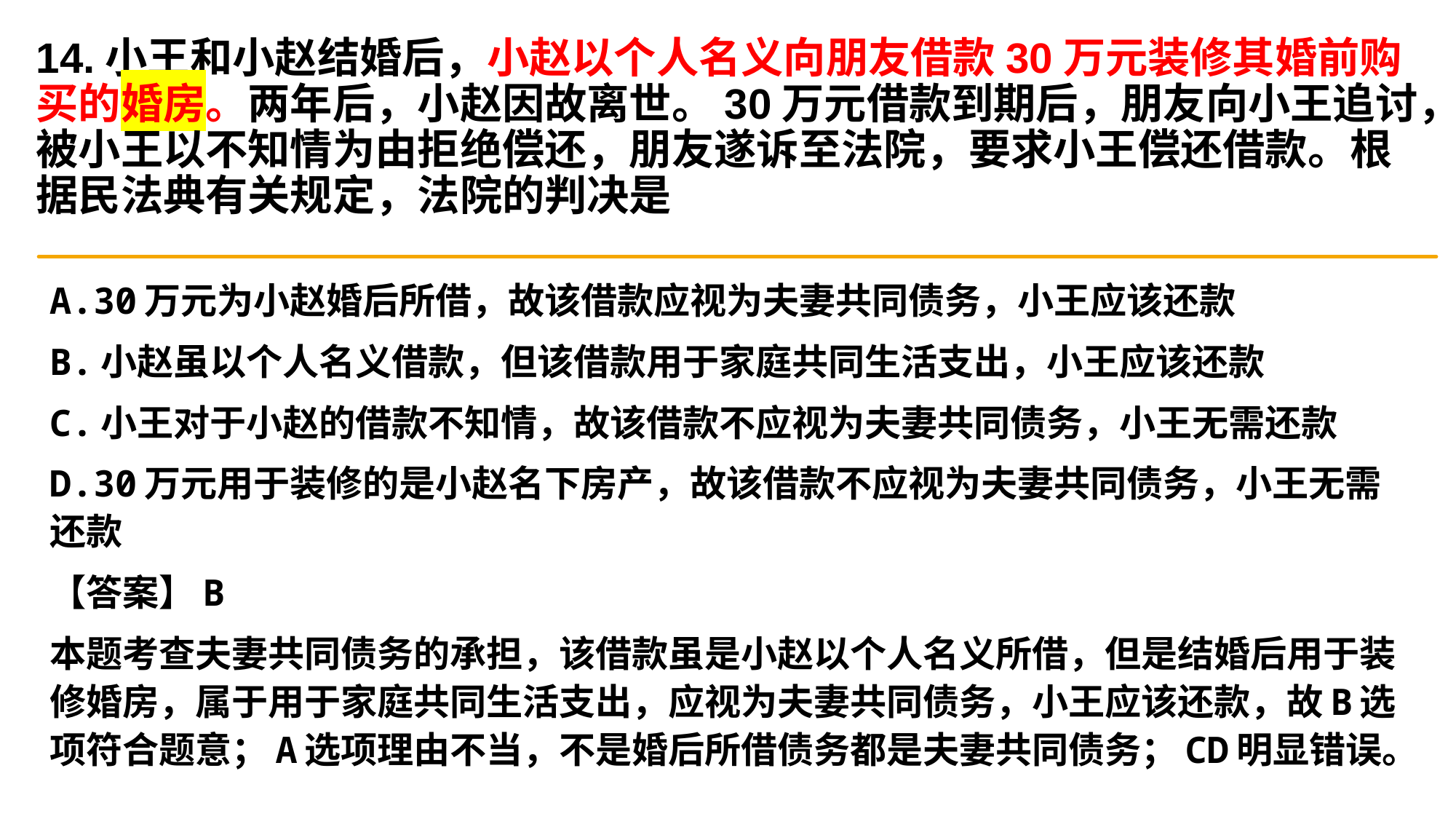

# 14.小王和小赵结婚后，小赵以个人名义向朋友借款30万元装修其婚前购买的婚房。两年后，小赵因故离世。30万元借款到期后，朋友向小王追讨，被小王以不知情为由拒绝偿还，朋友遂诉至法院，要求小王偿还借款。根据民法典有关规定，法院的判决是
A.30万元为小赵婚后所借，故该借款应视为夫妻共同债务，小王应该还款
B.小赵虽以个人名义借款，但该借款用于家庭共同生活支出，小王应该还款
C.小王对于小赵的借款不知情，故该借款不应视为夫妻共同债务，小王无需还款
D.30万元用于装修的是小赵名下房产，故该借款不应视为夫妻共同债务，小王无需还款
【答案】B
本题考查夫妻共同债务的承担，该借款虽是小赵以个人名义所借，但是结婚后用于装修婚房，属于用于家庭共同生活支出，应视为夫妻共同债务，小王应该还款，故B选项符合题意；A选项理由不当，不是婚后所借债务都是夫妻共同债务；CD明显错误。